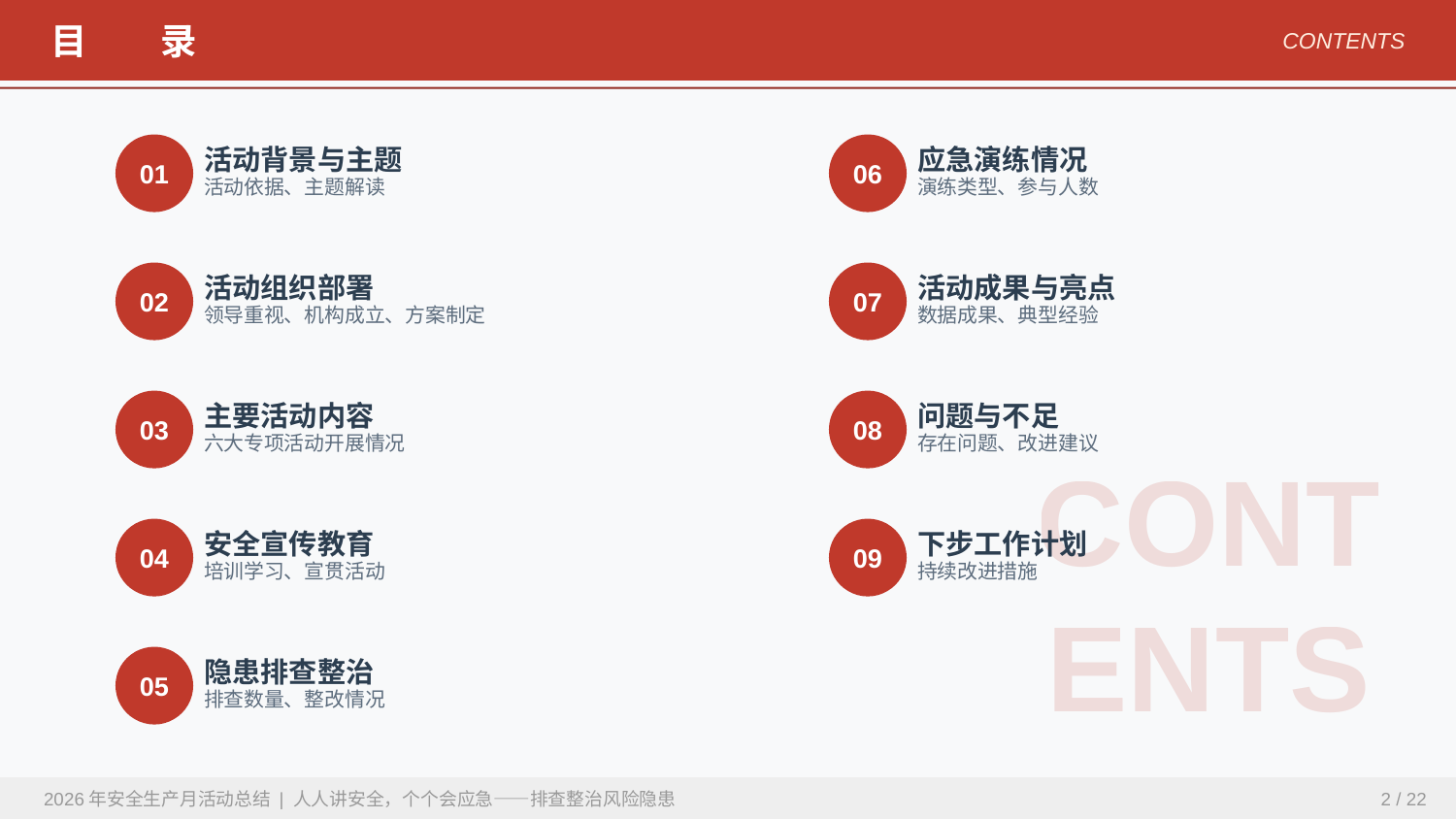

目　　录
CONTENTS

01
活动背景与主题

06
应急演练情况
活动依据、主题解读
演练类型、参与人数

02
活动组织部署

07
活动成果与亮点
领导重视、机构成立、方案制定
数据成果、典型经验
CONTENTS

03
主要活动内容

08
问题与不足
六大专项活动开展情况
存在问题、改进建议

04
安全宣传教育

09
下步工作计划
培训学习、宣贯活动
持续改进措施

05
隐患排查整治
排查数量、整改情况

2026年安全生产月活动总结 | 人人讲安全，个个会应急——排查整治风险隐患
2 / 22